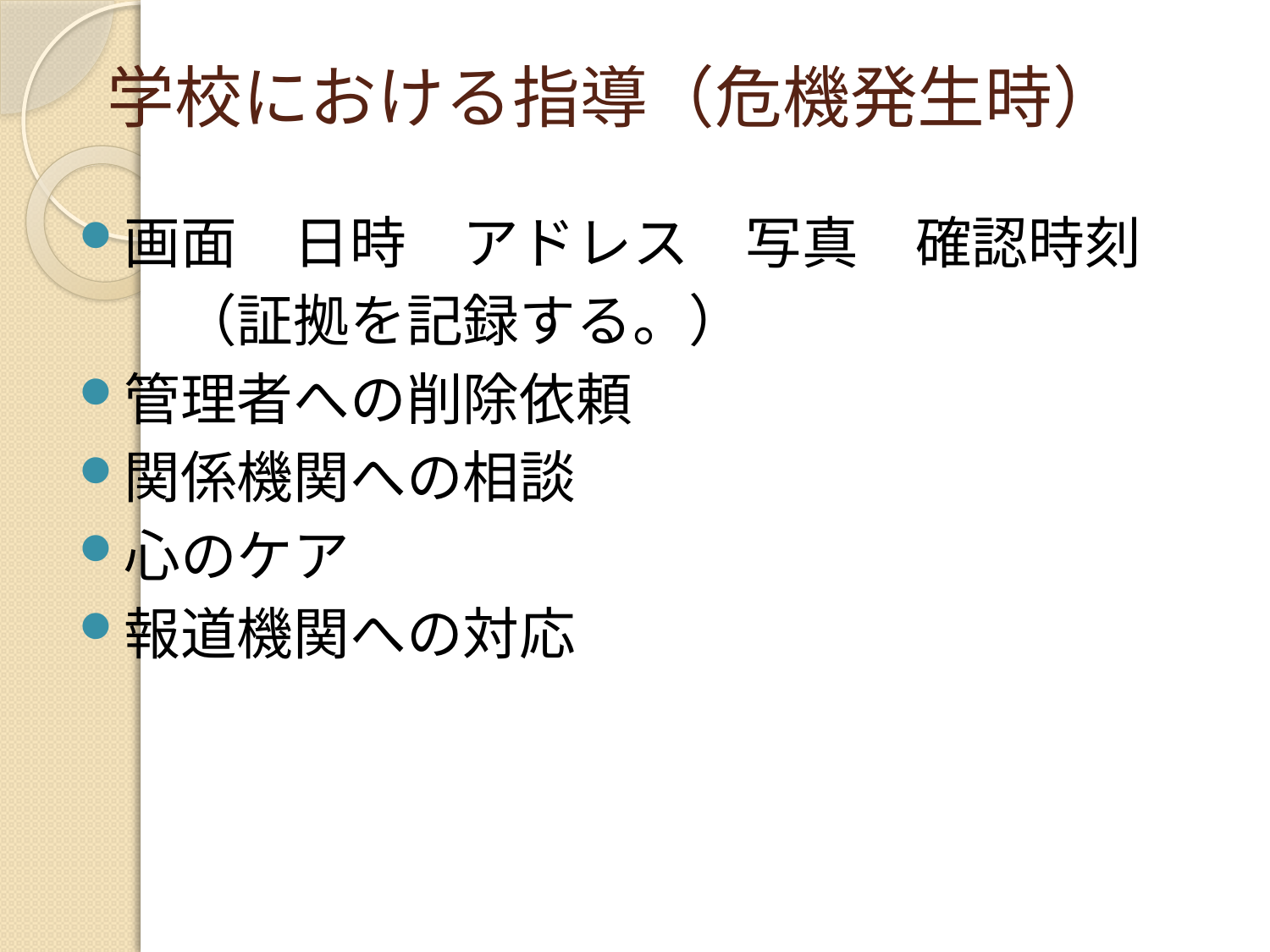

# 学校における指導（危機発生時）
画面　日時　アドレス　写真　確認時刻
　　（証拠を記録する。）
管理者への削除依頼
関係機関への相談
心のケア
報道機関への対応